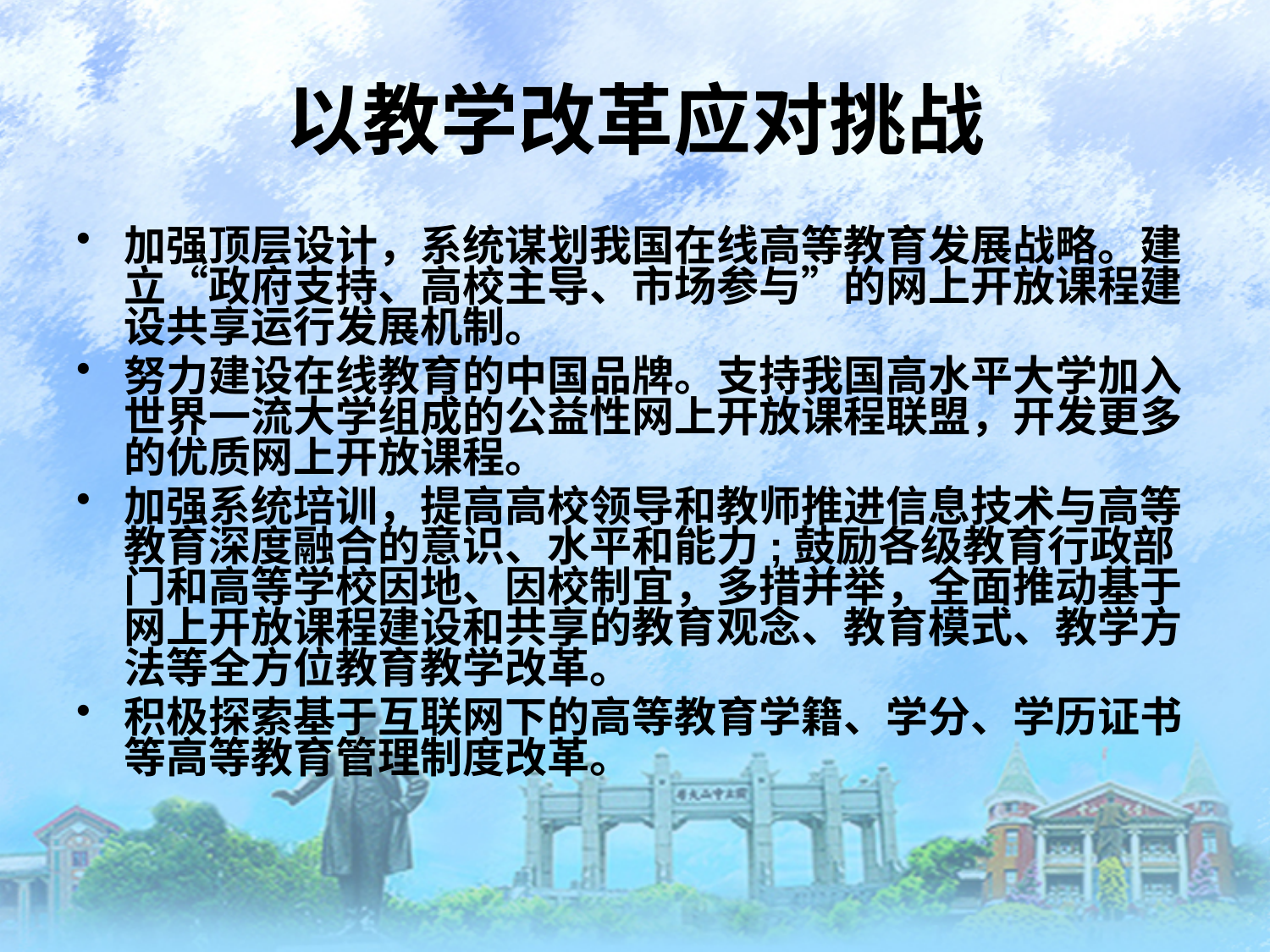

# 以教学改革应对挑战
加强顶层设计，系统谋划我国在线高等教育发展战略。建立“政府支持、高校主导、市场参与”的网上开放课程建设共享运行发展机制。
努力建设在线教育的中国品牌。支持我国高水平大学加入世界一流大学组成的公益性网上开放课程联盟，开发更多的优质网上开放课程。
加强系统培训，提高高校领导和教师推进信息技术与高等教育深度融合的意识、水平和能力;鼓励各级教育行政部门和高等学校因地、因校制宜，多措并举，全面推动基于网上开放课程建设和共享的教育观念、教育模式、教学方法等全方位教育教学改革。
积极探索基于互联网下的高等教育学籍、学分、学历证书等高等教育管理制度改革。